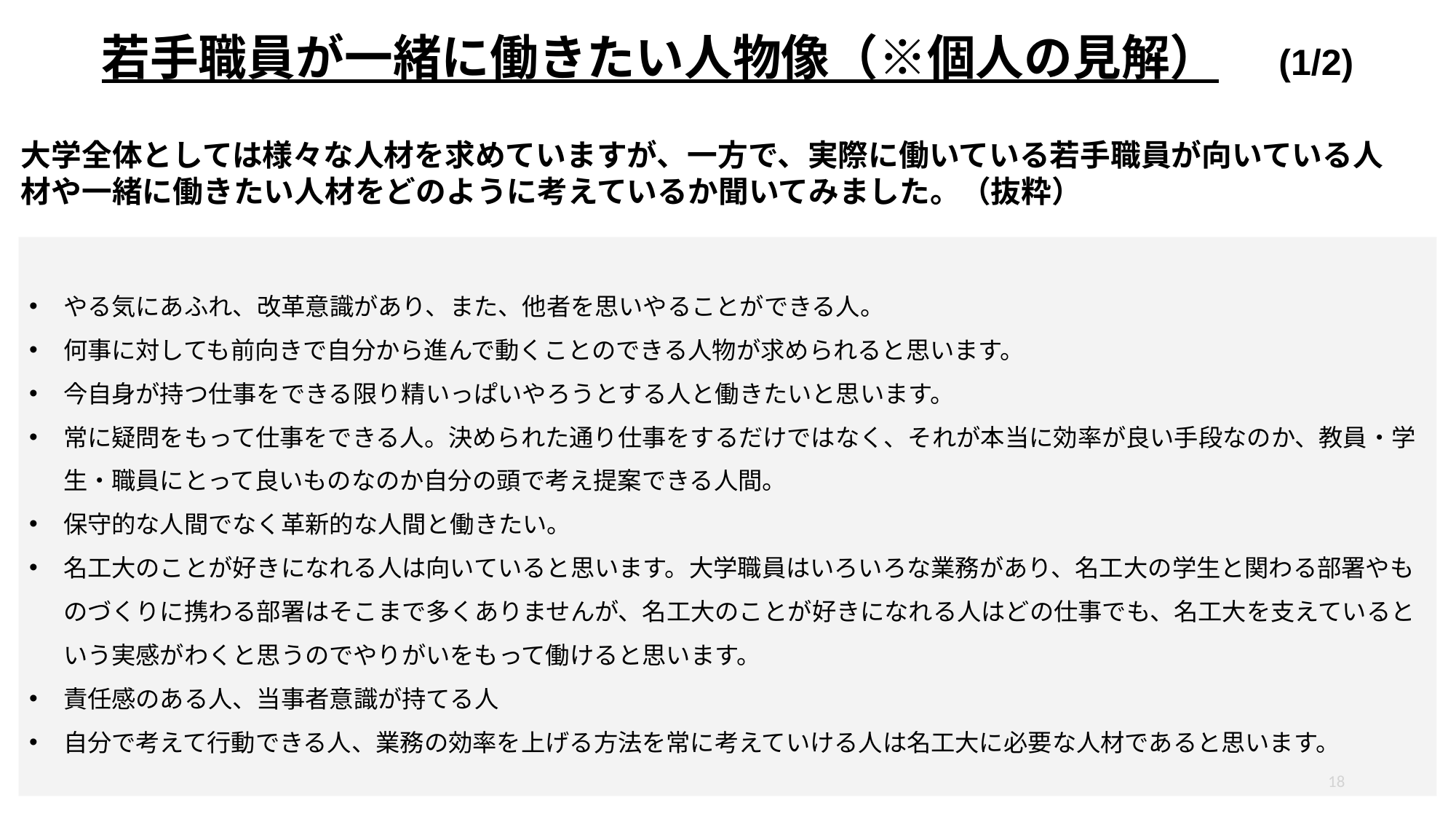

若手職員が一緒に働きたい人物像（※個人の見解）　(1/2)

大学全体としては様々な人材を求めていますが、一方で、実際に働いている若手職員が向いている人材や一緒に働きたい人材をどのように考えているか聞いてみました。（抜粋）
やる気にあふれ、改革意識があり、また、他者を思いやることができる人。
何事に対しても前向きで自分から進んで動くことのできる人物が求められると思います。
今自身が持つ仕事をできる限り精いっぱいやろうとする人と働きたいと思います。
常に疑問をもって仕事をできる人。決められた通り仕事をするだけではなく、それが本当に効率が良い手段なのか、教員・学生・職員にとって良いものなのか自分の頭で考え提案できる人間。
保守的な人間でなく革新的な人間と働きたい。
名工大のことが好きになれる人は向いていると思います。大学職員はいろいろな業務があり、名工大の学生と関わる部署やものづくりに携わる部署はそこまで多くありませんが、名工大のことが好きになれる人はどの仕事でも、名工大を支えているという実感がわくと思うのでやりがいをもって働けると思います。
責任感のある人、当事者意識が持てる人
自分で考えて行動できる人、業務の効率を上げる方法を常に考えていける人は名工大に必要な人材であると思います。
18